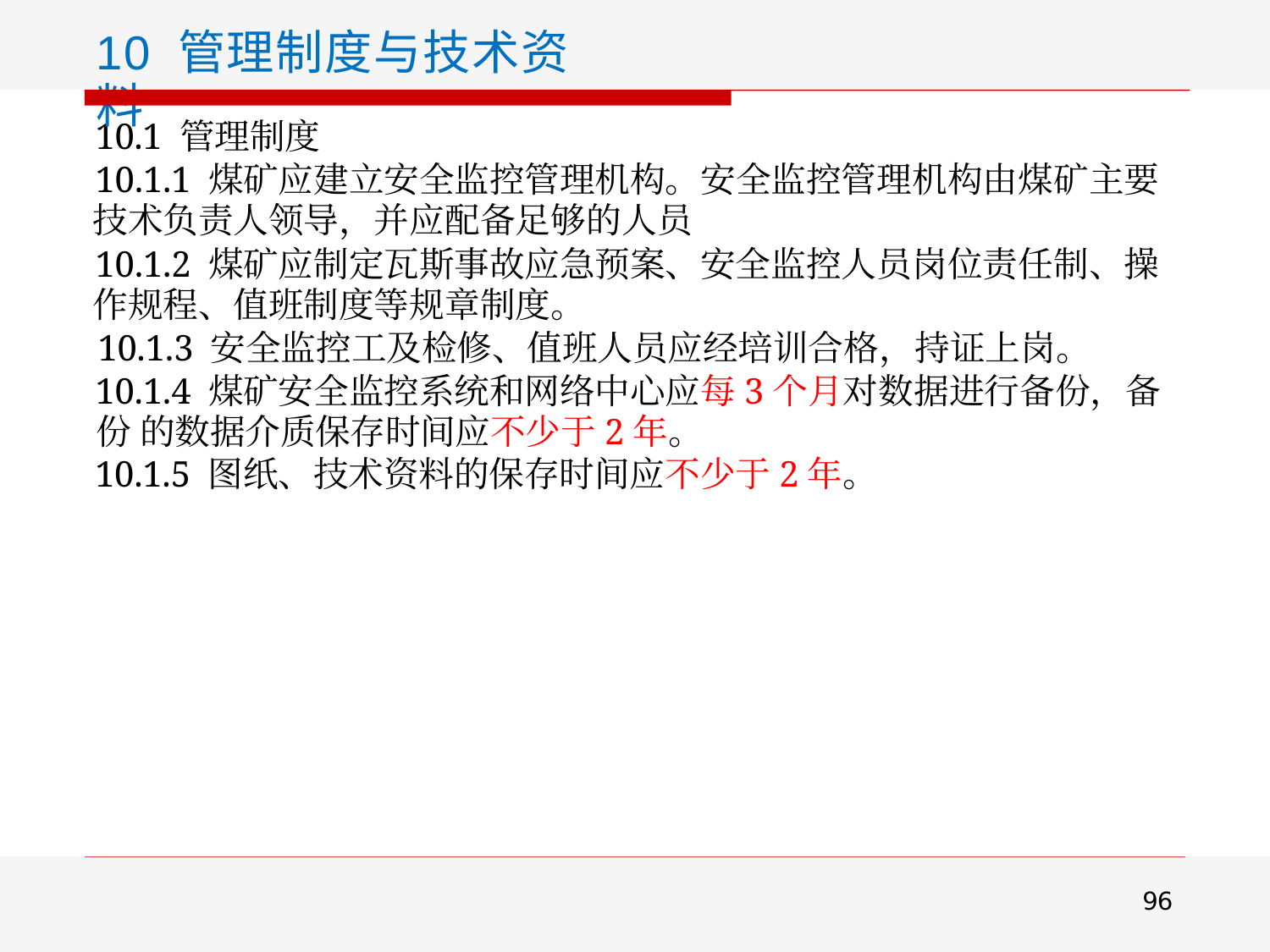

10 管理制度与技术资料

10.1 管理制度
10.1.1 煤矿应建立安全监控管理机构。安全监控管理机构由煤矿主要 技术负责人领导，并应配备足够的人员
10.1.2 煤矿应制定瓦斯事故应急预案、安全监控人员岗位责任制、操 作规程、值班制度等规章制度。
10.1.3 安全监控工及检修、值班人员应经培训合格，持证上岗。
10.1.4 煤矿安全监控系统和网络中心应每3个月对数据进行备份，备份 的数据介质保存时间应不少于2年。
10.1.5 图纸、技术资料的保存时间应不少于2年。

96